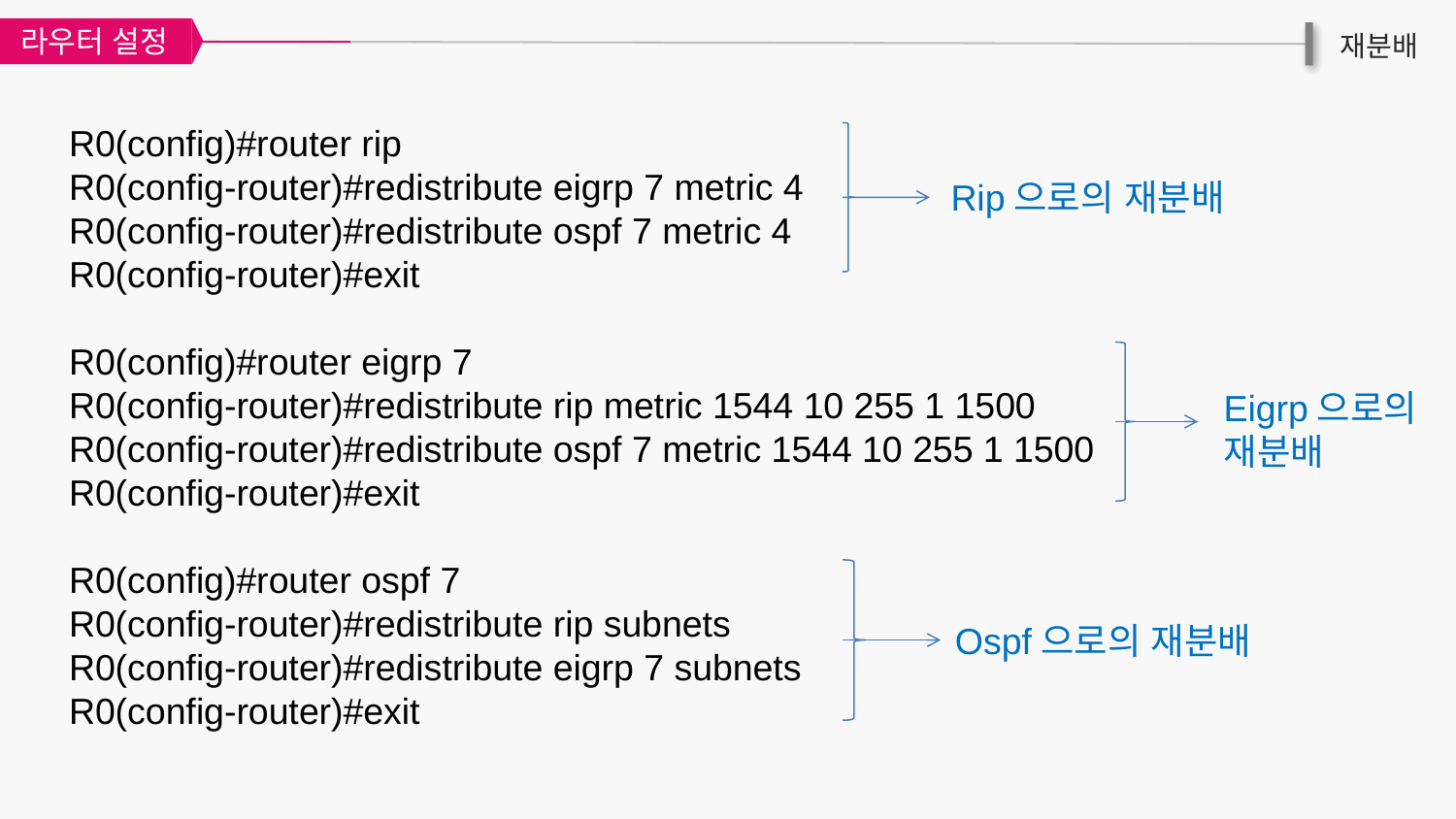

라우터 설정
재분배

R0(config)#router rip
R0(config-router)#redistribute eigrp 7 metric 4
R0(config-router)#redistribute ospf 7 metric 4
R0(config-router)#exit

R0(config)#router eigrp 7
R0(config-router)#redistribute rip metric 1544 10 255 1 1500
R0(config-router)#redistribute ospf 7 metric 1544 10 255 1 1500
R0(config-router)#exit

R0(config)#router ospf 7
R0(config-router)#redistribute rip subnets
R0(config-router)#redistribute eigrp 7 subnets
R0(config-router)#exit

Rip으로의 재분배

Eigrp으로의
재분배

Ospf으로의 재분배